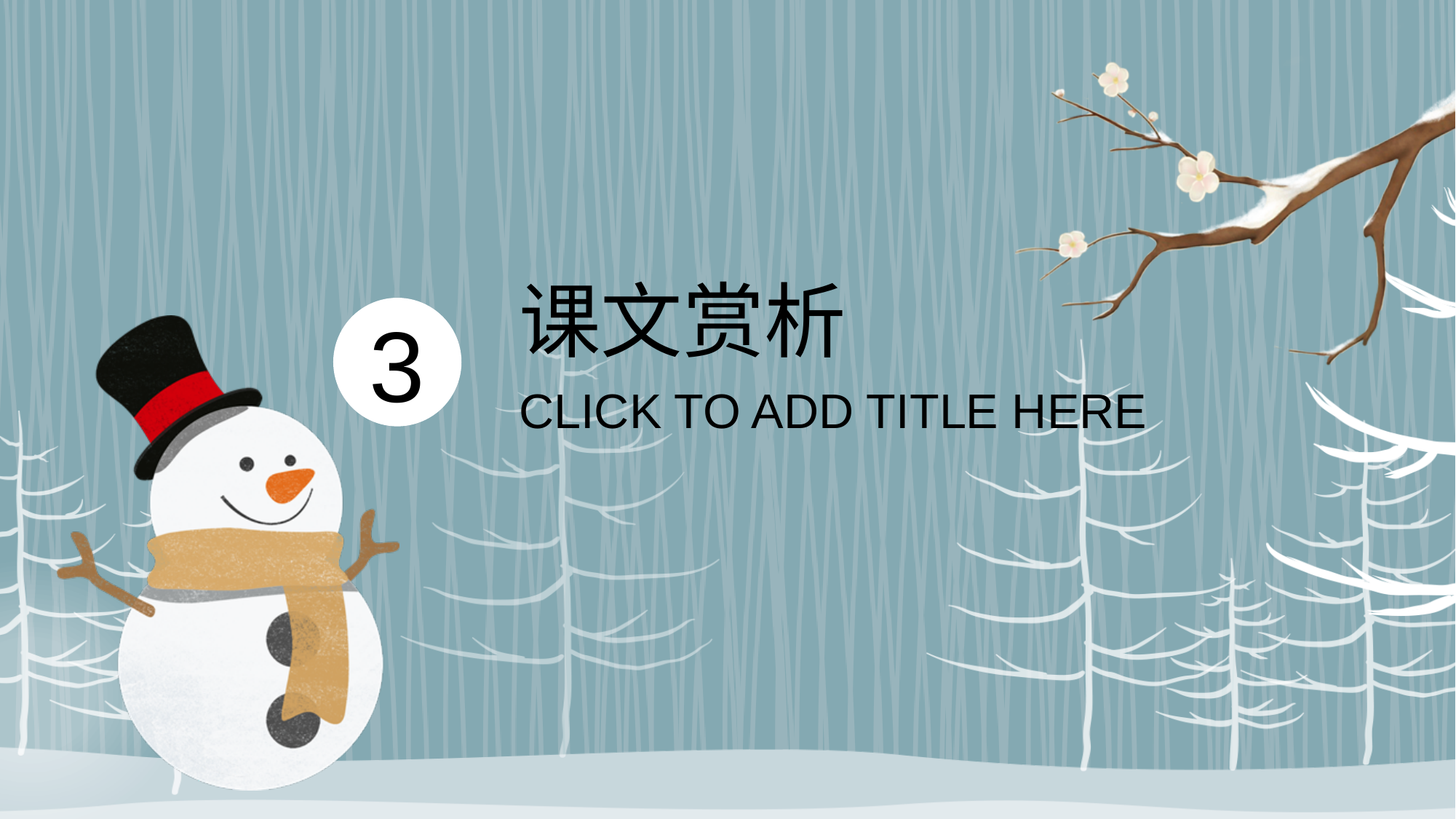

课文赏析
3
CLICK TO ADD TITLE HERE